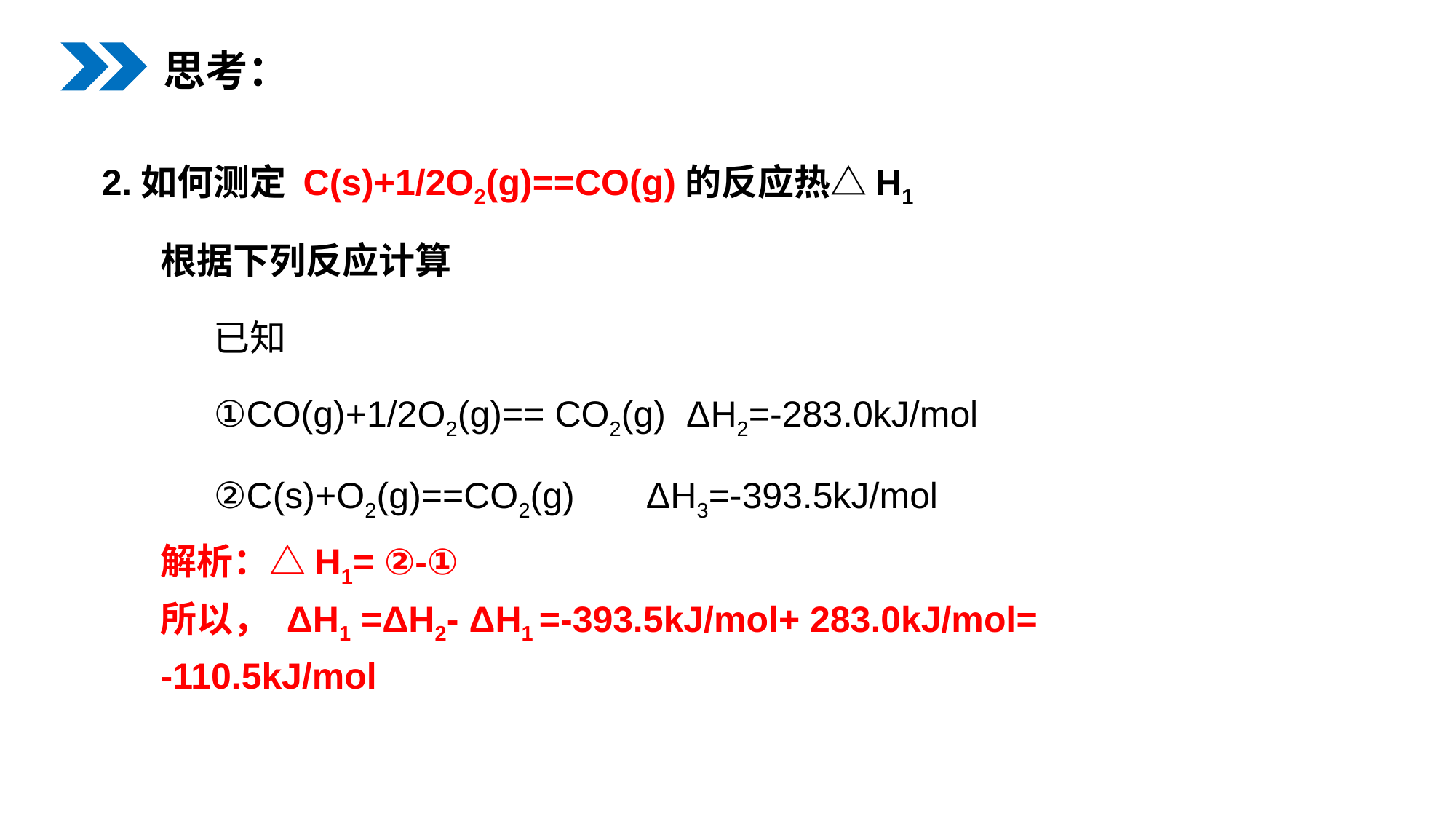

思考：
2.如何测定 C(s)+1/2O2(g)==CO(g)的反应热△H1
根据下列反应计算
已知
①CO(g)+1/2O2(g)== CO2(g)  ΔH2=-283.0kJ/mol
②C(s)+O2(g)==CO2(g)       ΔH3=-393.5kJ/mol

解析：△H1= ②-①
所以， ΔH1 =ΔH2- ΔH1 =-393.5kJ/mol+ 283.0kJ/mol=
-110.5kJ/mol